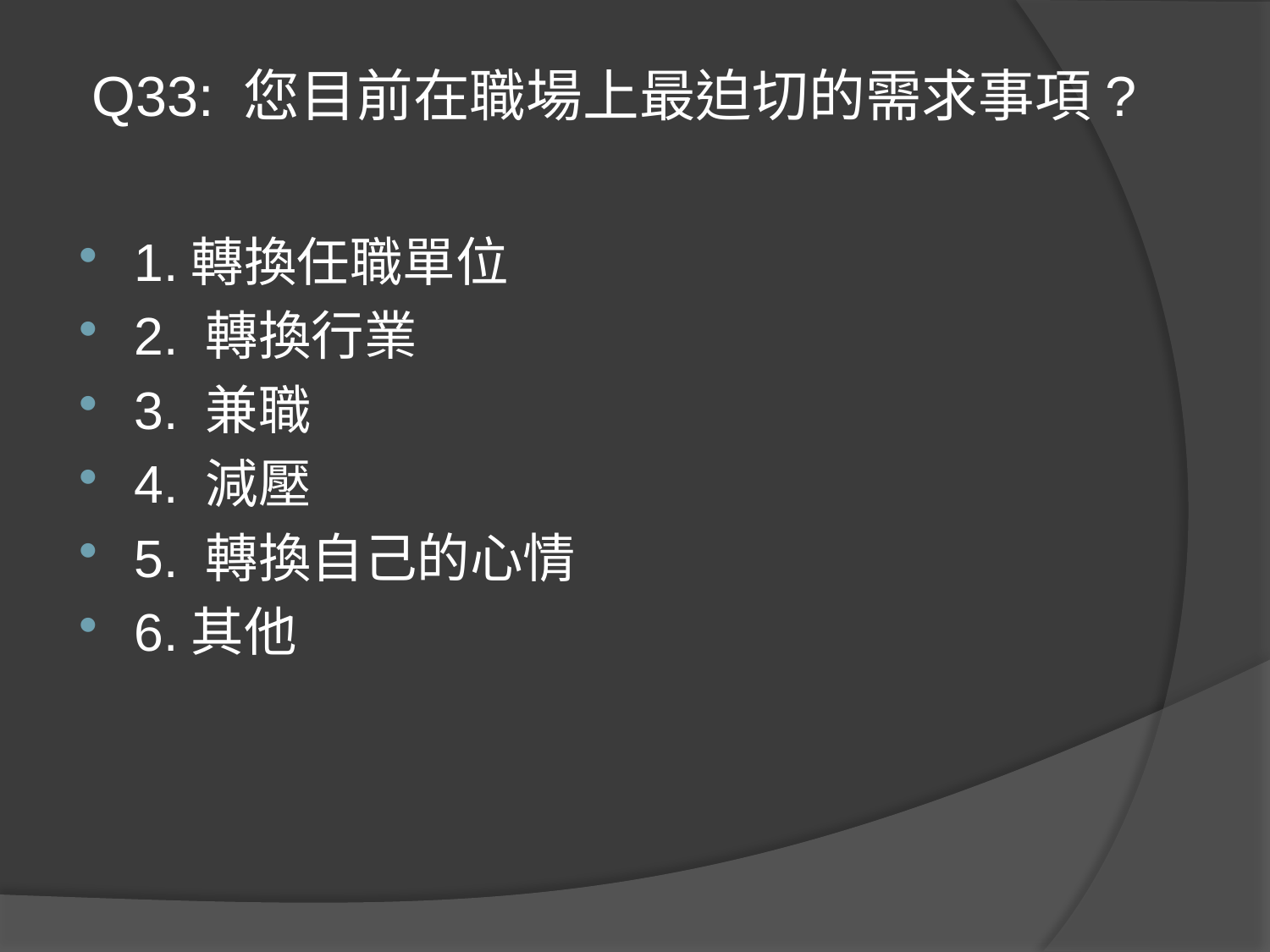

# Q33: 您目前在職場上最迫切的需求事項?
1.轉換任職單位
2. 轉換行業
3. 兼職
4. 減壓
5. 轉換自己的心情
6.其他